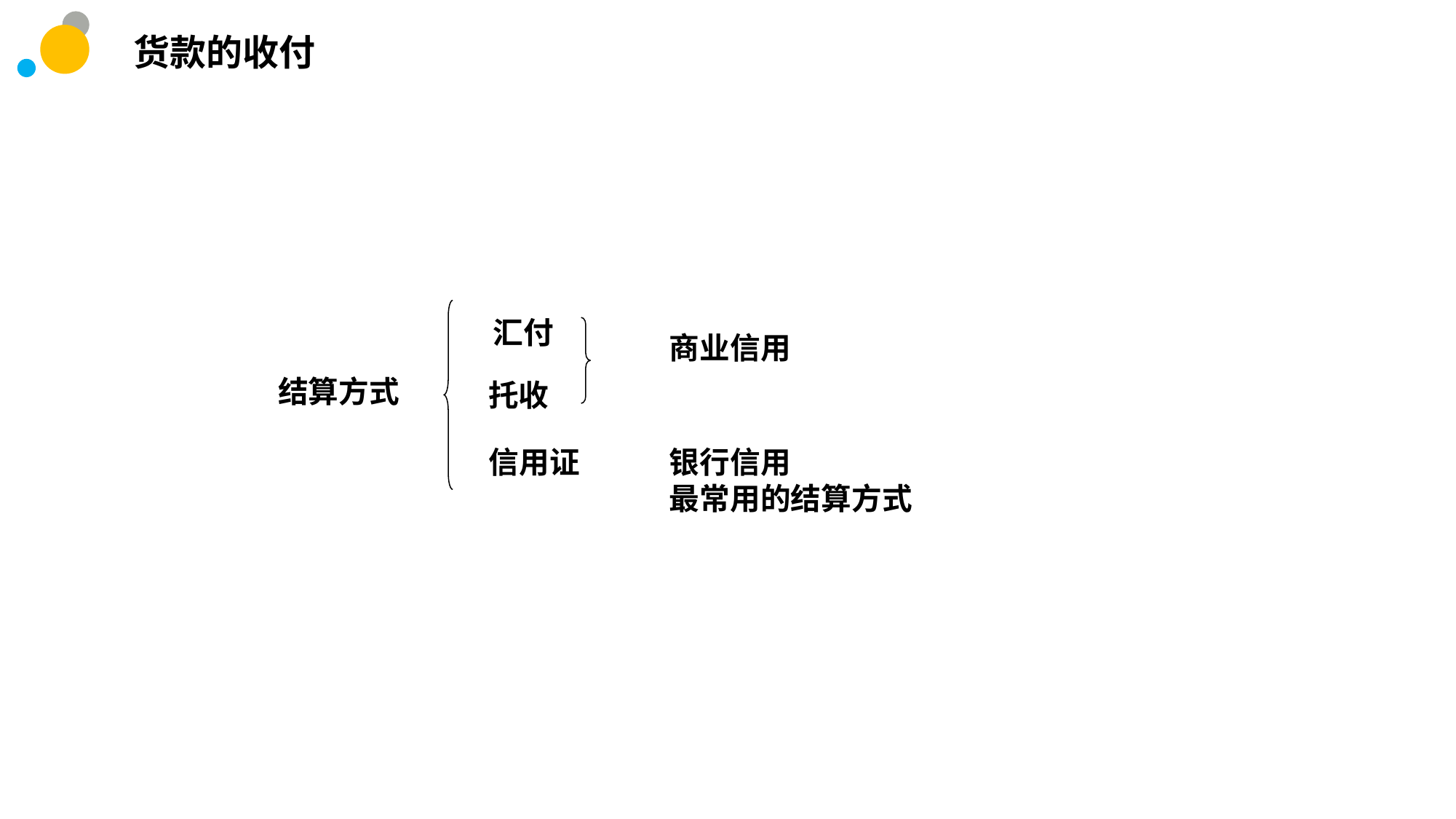

货款的收付

汇付

商业信用
结算方式
托收
信用证
银行信用
最常用的结算方式